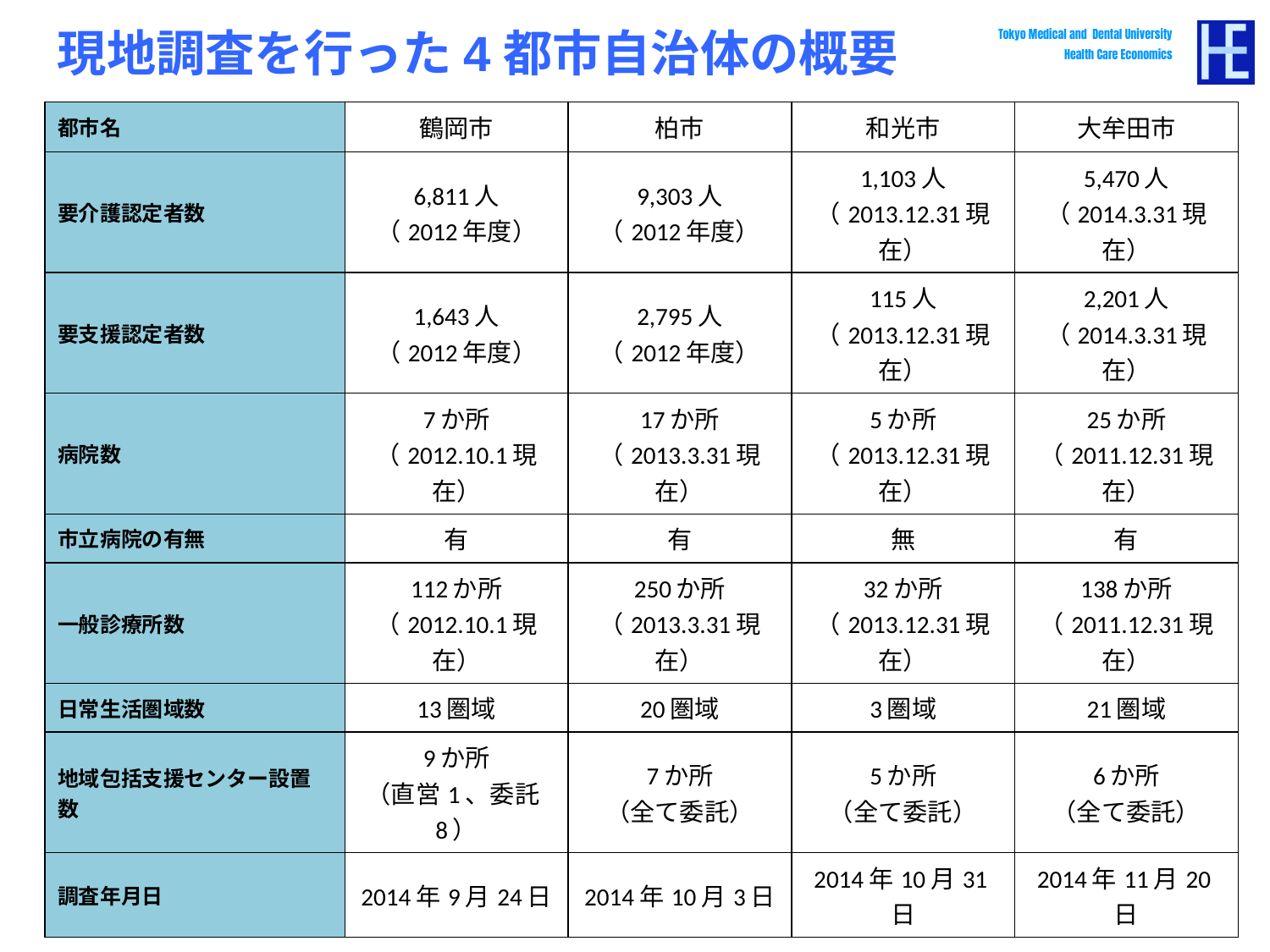

現地調査を行った4都市自治体の概要
| 都市名 | 鶴岡市 | 柏市 | 和光市 | 大牟田市 |
| --- | --- | --- | --- | --- |
| 要介護認定者数 | 6,811人 （2012年度） | 9,303人 （2012年度） | 1,103人 （2013.12.31現在） | 5,470人 （2014.3.31現在） |
| 要支援認定者数 | 1,643人 （2012年度） | 2,795人 （2012年度） | 115人 （2013.12.31現在） | 2,201人 （2014.3.31現在） |
| 病院数 | 7か所 （2012.10.1現在） | 17か所 （2013.3.31現在） | 5か所 （2013.12.31現在） | 25か所 （2011.12.31現在） |
| 市立病院の有無 | 有 | 有 | 無 | 有 |
| 一般診療所数 | 112か所 （2012.10.1現在） | 250か所 （2013.3.31現在） | 32か所 （2013.12.31現在） | 138か所 （2011.12.31現在） |
| 日常生活圏域数 | 13圏域 | 20圏域 | 3圏域 | 21圏域 |
| 地域包括支援センター設置数 | 9か所 （直営1、委託8） | 7か所 （全て委託） | 5か所 （全て委託） | 6か所 （全て委託） |
| 調査年月日 | 2014年9月24日 | 2014年10月3日 | 2014年10月31日 | 2014年11月20日 |